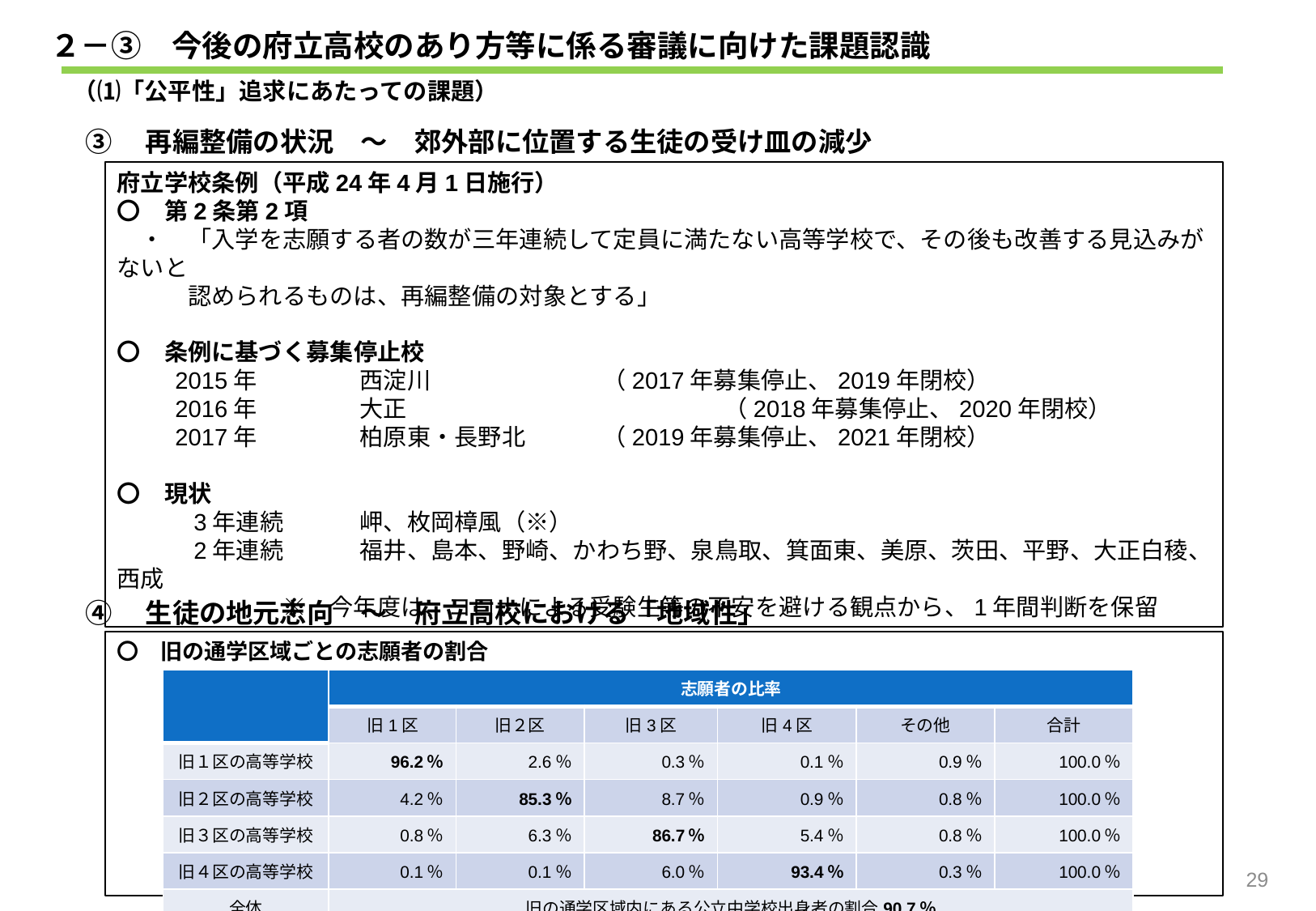

２－③　今後の府立高校のあり方等に係る審議に向けた課題認識
（⑴「公平性」追求にあたっての課題）
③　再編整備の状況　～　郊外部に位置する生徒の受け皿の減少
府立学校条例（平成24年4月1日施行）
〇　第2条第2項
　・　「入学を志願する者の数が三年連続して定員に満たない高等学校で、その後も改善する見込みがないと
　　　認められるものは、再編整備の対象とする」

〇　条例に基づく募集停止校
　　 2015年	西淀川		（2017年募集停止、2019年閉校）
　　 2016年	大正			（2018年募集停止、2020年閉校）
　　 2017年	柏原東・長野北	（2019年募集停止、2021年閉校）

〇　現状
　　　3年連続	岬、枚岡樟風（※）
　　　2年連続	福井、島本、野崎、かわち野、泉鳥取、箕面東、美原、茨田、平野、大正白稜、西成
　　　　　　　※　今年度は、コロナによる受験生等の不安を避ける観点から、1年間判断を保留
④　生徒の地元志向　～　府立高校における「地域性」
〇　旧の通学区域ごとの志願者の割合

|  | 志願者の比率 |  |  |  |  |  |
| --- | --- | --- | --- | --- | --- | --- |
|  | 旧1区 | 旧２区 | 旧3区 | 旧4区 | その他 | 合計 |
| 旧１区の高等学校 | 96.2％ | 2.6％ | 0.3％ | 0.1％ | 0.9％ | 100.0％ |
| 旧２区の高等学校 | 4.2％ | 85.3％ | 8.7％ | 0.9％ | 0.8％ | 100.0％ |
| 旧３区の高等学校 | 0.8％ | 6.3％ | 86.7％ | 5.4％ | 0.8％ | 100.0％ |
| 旧４区の高等学校 | 0.1％ | 0.1％ | 6.0％ | 93.4％ | 0.3％ | 100.0％ |
| 全体 | 旧の通学区域内にある公立中学校出身者の割合90.7％ |  |  |  |  |  |
29